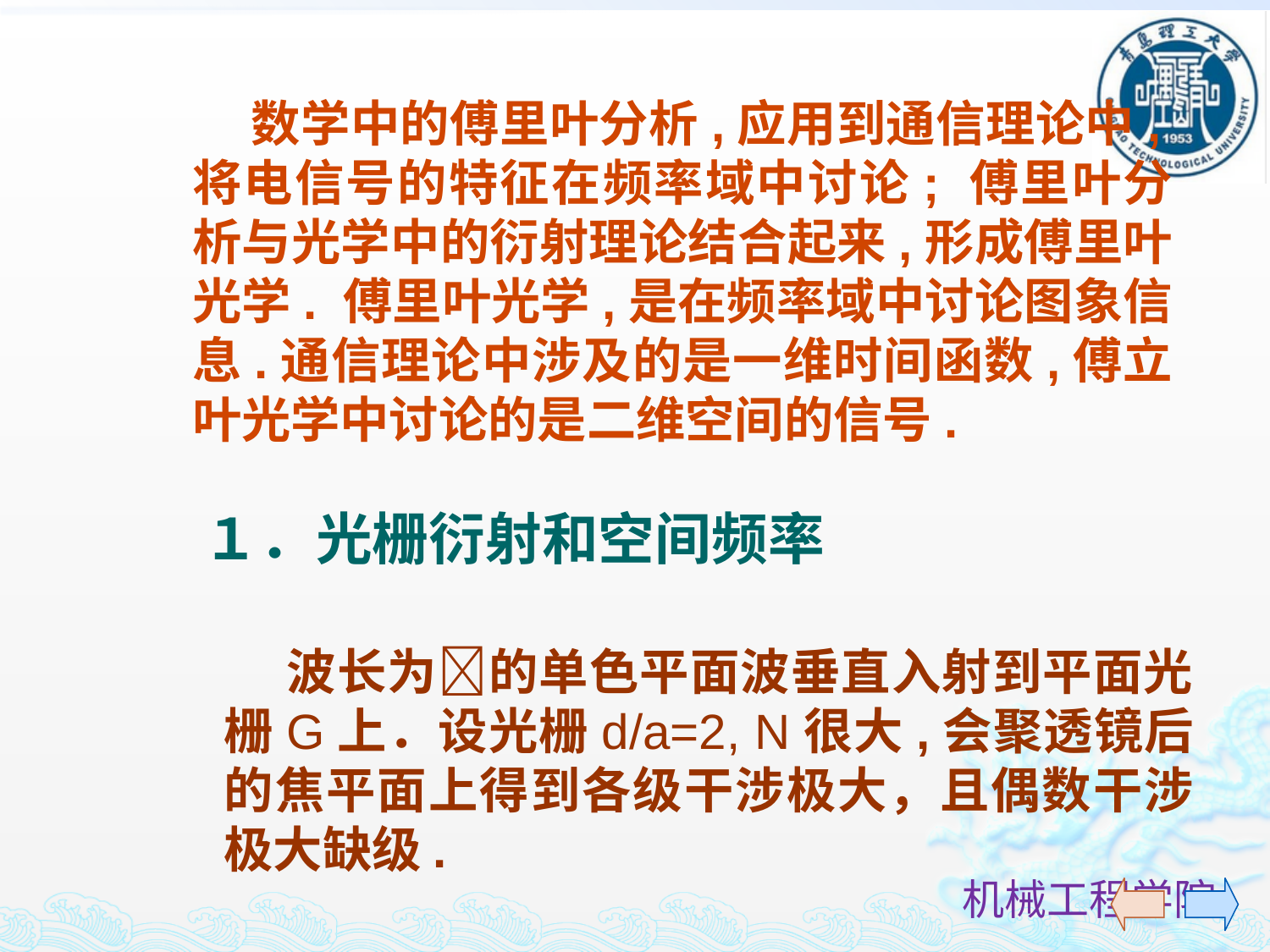

数学中的傅里叶分析,应用到通信理论中,将电信号的特征在频率域中讨论; 傅里叶分析与光学中的衍射理论结合起来,形成傅里叶光学. 傅里叶光学,是在频率域中讨论图象信息.通信理论中涉及的是一维时间函数,傅立叶光学中讨论的是二维空间的信号.
１．光栅衍射和空间频率
    波长为λ的单色平面波垂直入射到平面光栅G上．设光栅d/a=2, N很大,会聚透镜后的焦平面上得到各级干涉极大，且偶数干涉极大缺级.